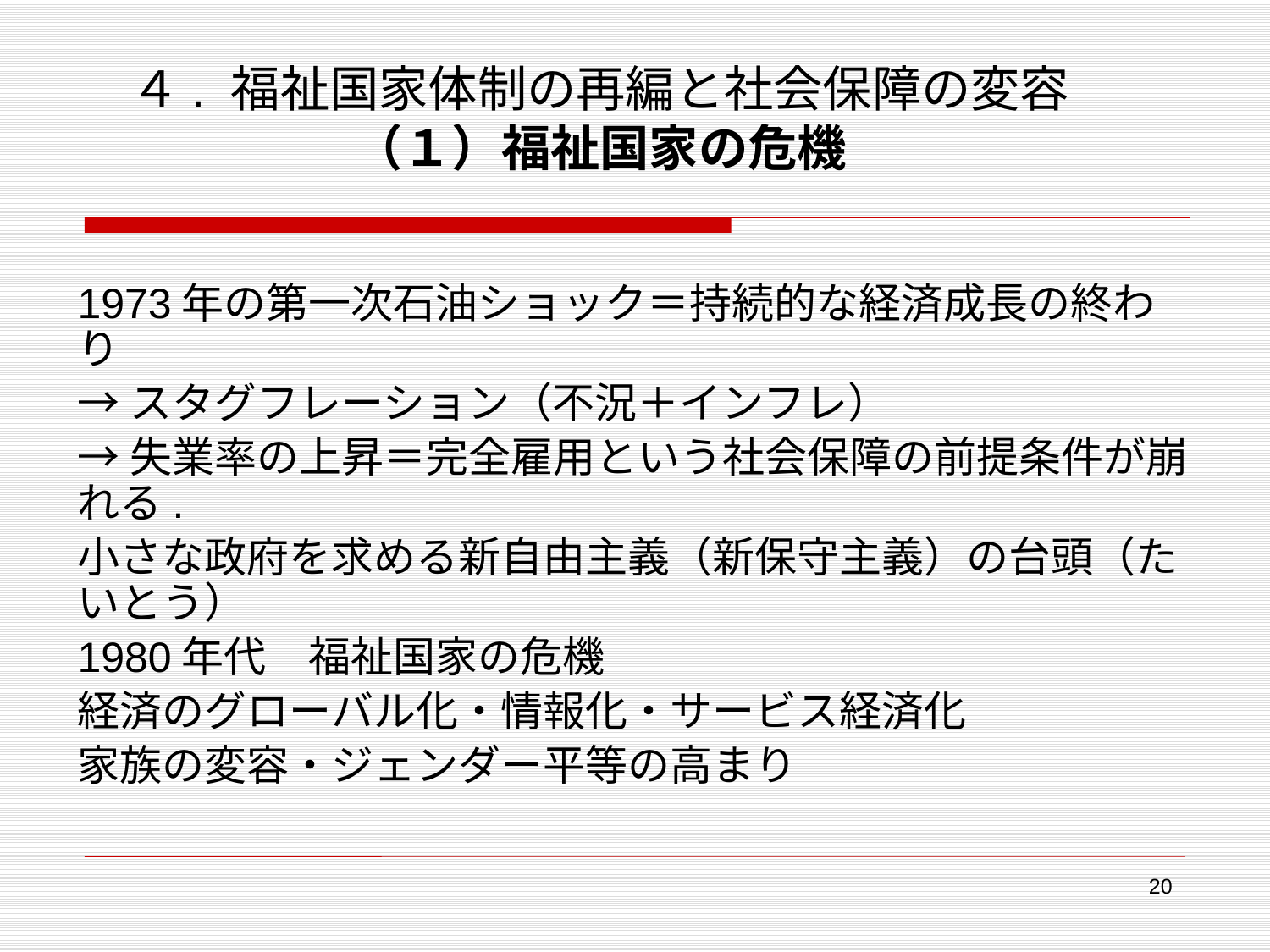

# ４. 福祉国家体制の再編と社会保障の変容 （１）福祉国家の危機
1973年の第一次石油ショック＝持続的な経済成長の終わり
→スタグフレーション（不況＋インフレ）
→失業率の上昇＝完全雇用という社会保障の前提条件が崩れる.
小さな政府を求める新自由主義（新保守主義）の台頭（たいとう）
1980年代　福祉国家の危機
経済のグローバル化・情報化・サービス経済化
家族の変容・ジェンダー平等の高まり

20